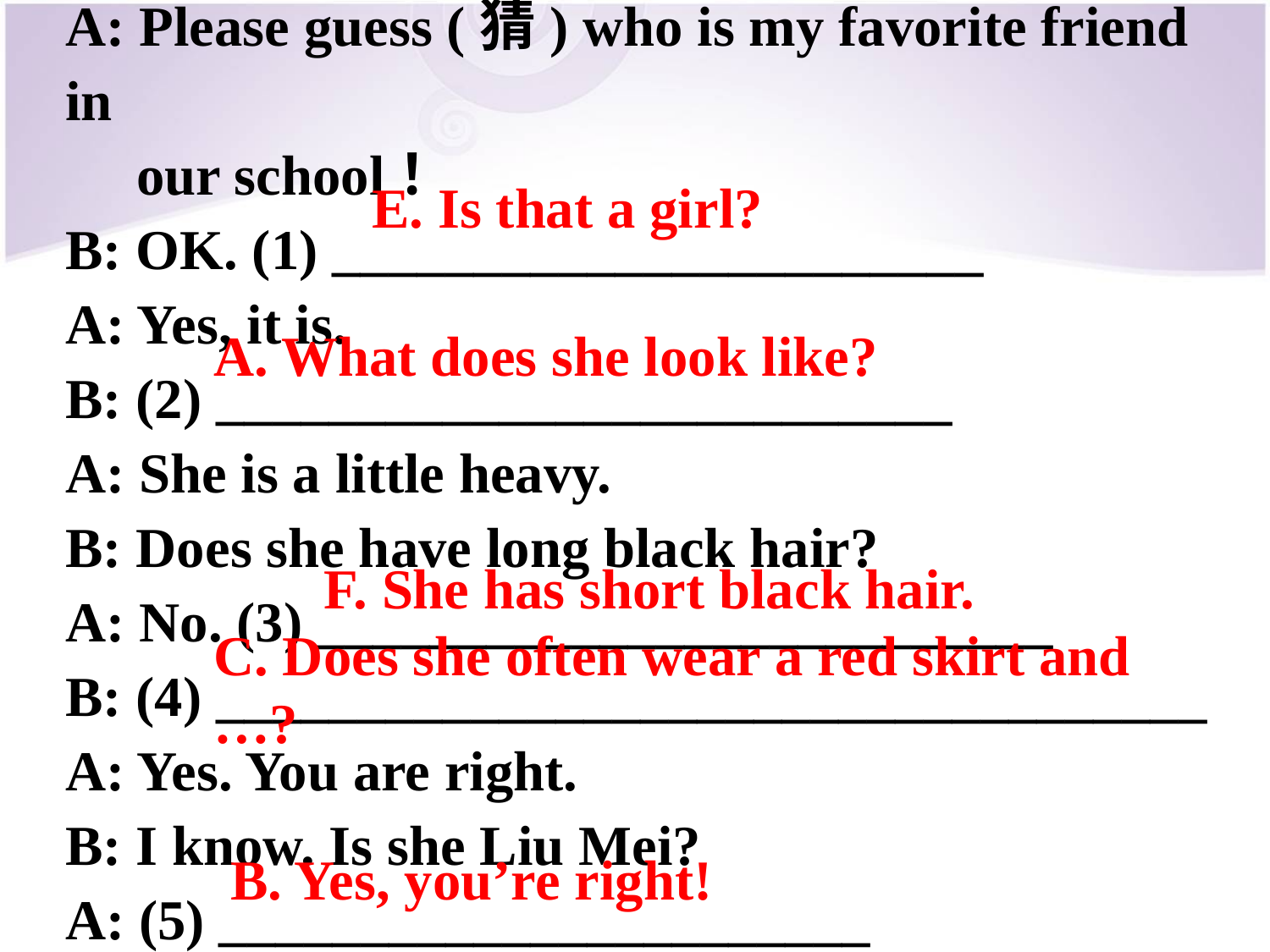

A: Please guess (猜) who is my favorite friend in
     our school！
B: OK. (1) _______________________
A: Yes, it is.
B: (2) __________________________
A: She is a little heavy.
B: Does she have long black hair?
A: No. (3) __________________________
B: (4) ___________________________________
A: Yes. You are right.
B: I know. Is she Liu Mei?
A: (5) _______________________
E. Is that a girl?
A. What does she look like?
F. She has short black hair.
C. Does she often wear a red skirt and …?
B. Yes, you’re right!